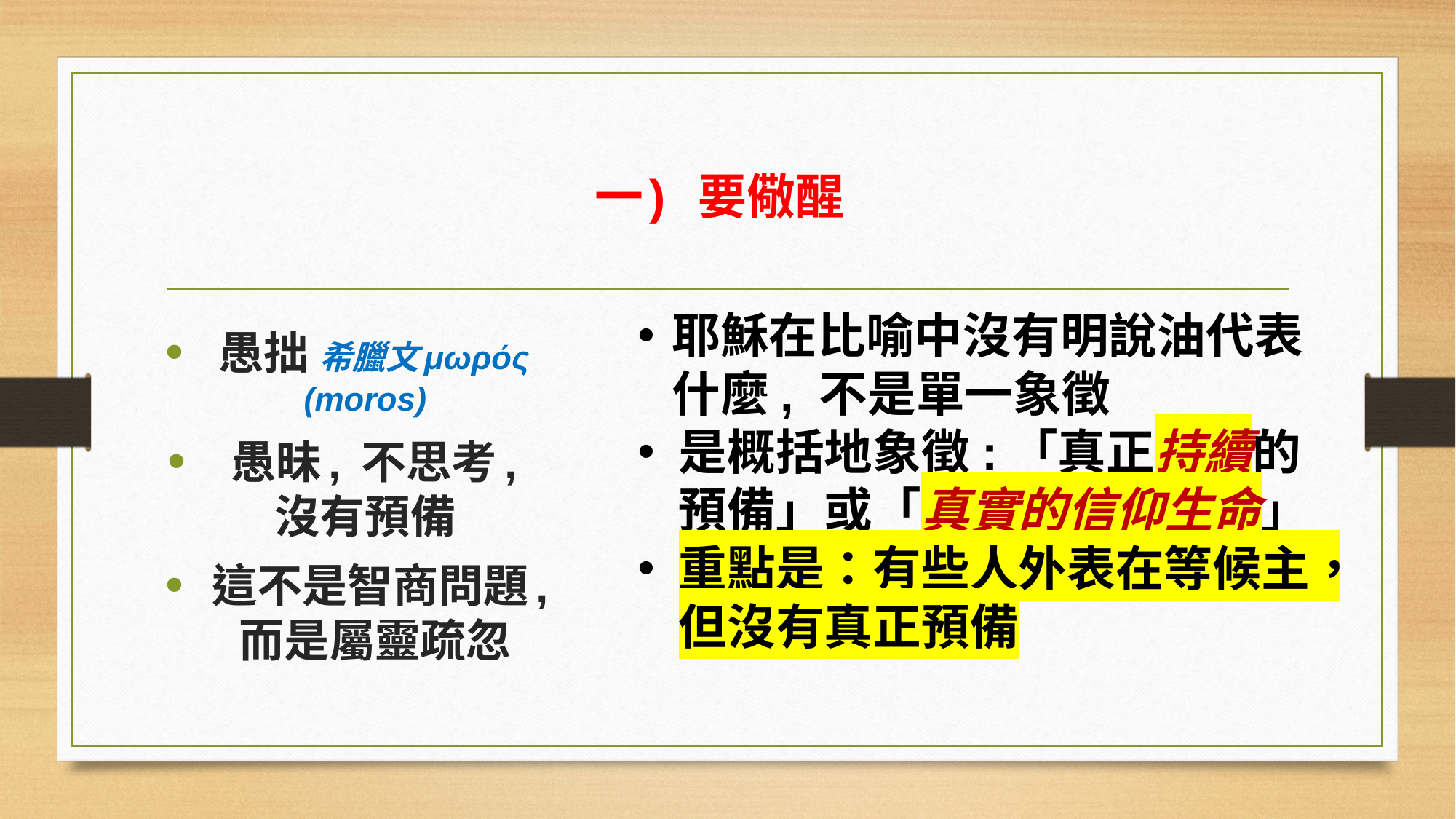

# 一)  要儆醒
耶穌在比喻中沒有明說油代表什麼, 不是單一象徵
是概括地象徵:「真正持續的預備」或「真實的信仰生命」
重點是：有些人外表在等候主，但沒有真正預備
 愚拙 希臘文μωρός (moros)
 愚昧, 不思考, 沒有預備
 這不是智商問題, 而是屬靈疏忽